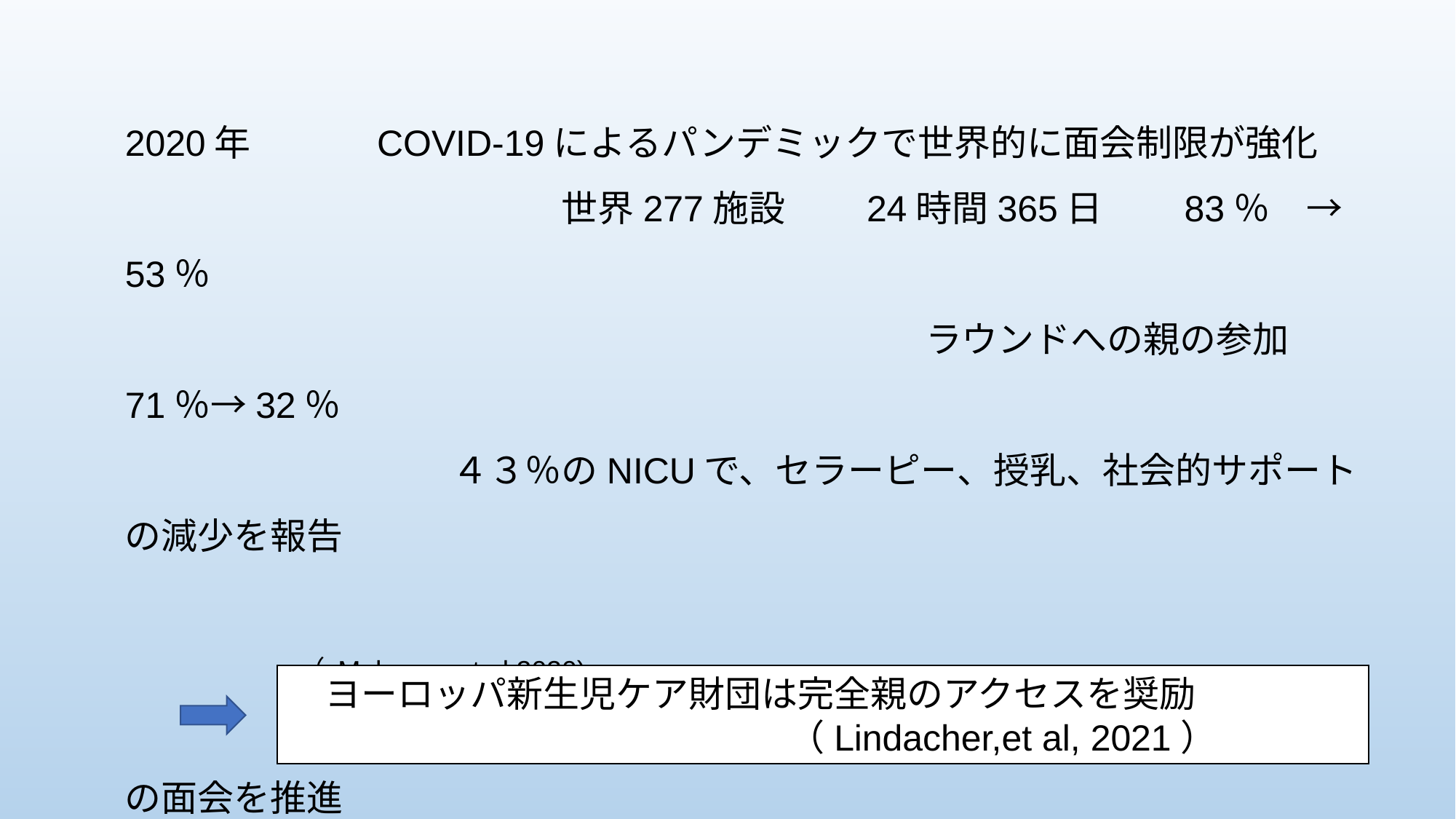

2020年　　　 COVID-19によるパンデミックで世界的に面会制限が強化
　　　　　　　　　　　　世界277施設　　24時間365日　　83％　→　53％
　　　　　　　　　　　　　　　　　　　　　　ラウンドへの親の参加　71％→32％
　　　　　　　　　４３％のNICUで、セラーピー、授乳、社会的サポートの減少を報告
　　　　　　　　　　　　　　　　　　　　　　　　　　　　　　　　　　　　　　　（ Mahoney et al,2020)
　　　　　　　　　NICUチームの一員として、医療専門家と同じ制限下での面会を推進
　　　　　　　　　赤ちゃんと家族とのskin to skin contactは制限されるべきではない
　　　　　　　　　　　　　　　　　　　　　　　　　　　　　　　　　　　　　　　　（Tscherining.C，2021）

　ヨーロッパ新生児ケア財団は完全親のアクセスを奨励
                     　　　　　　　        （Lindacher,et al, 2021）